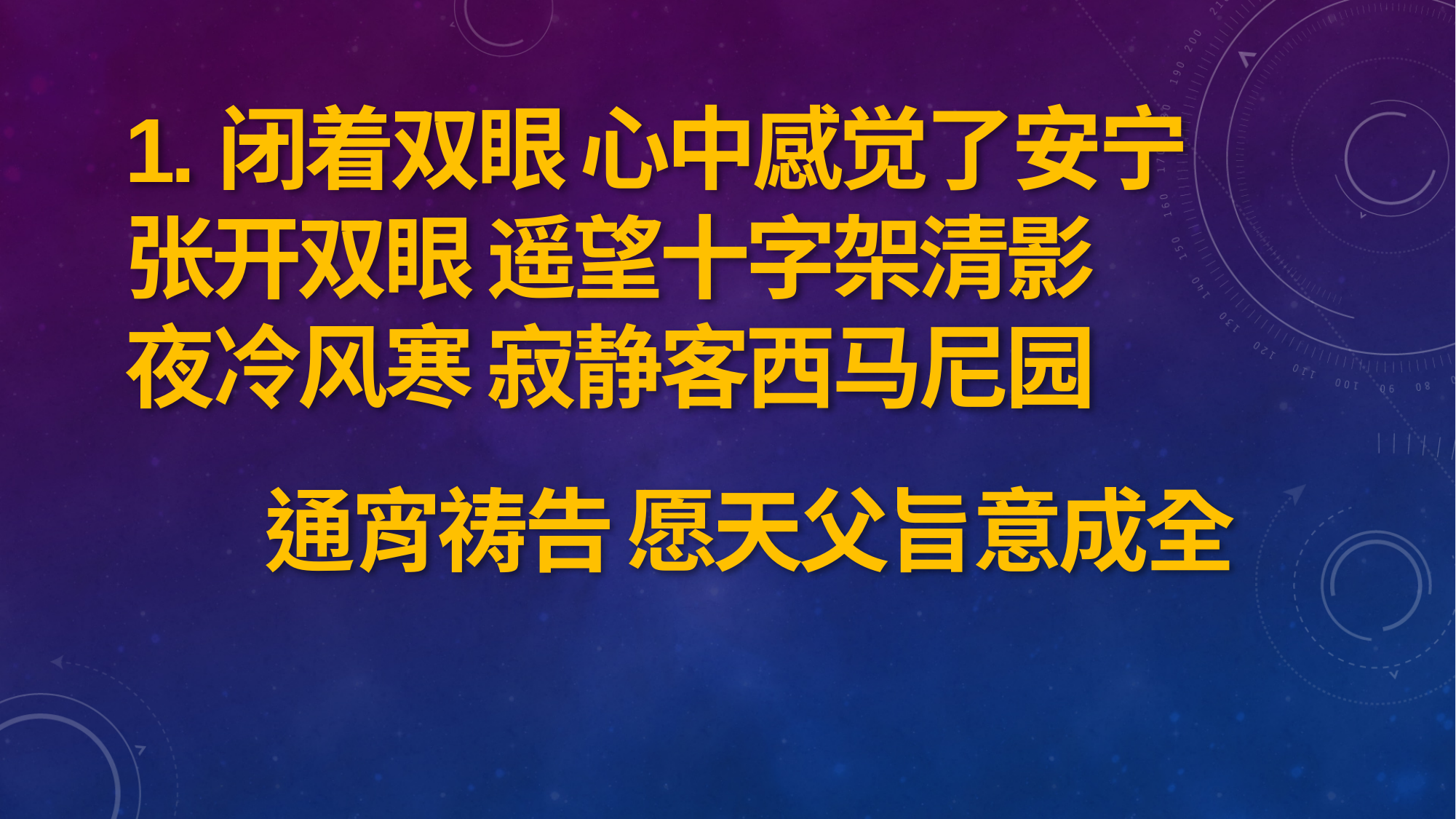

1.闭着双眼 心中感觉了安宁
张开双眼 遥望十字架清影
夜冷风寒 寂静客西马尼园
通宵祷告 愿天父旨意成全